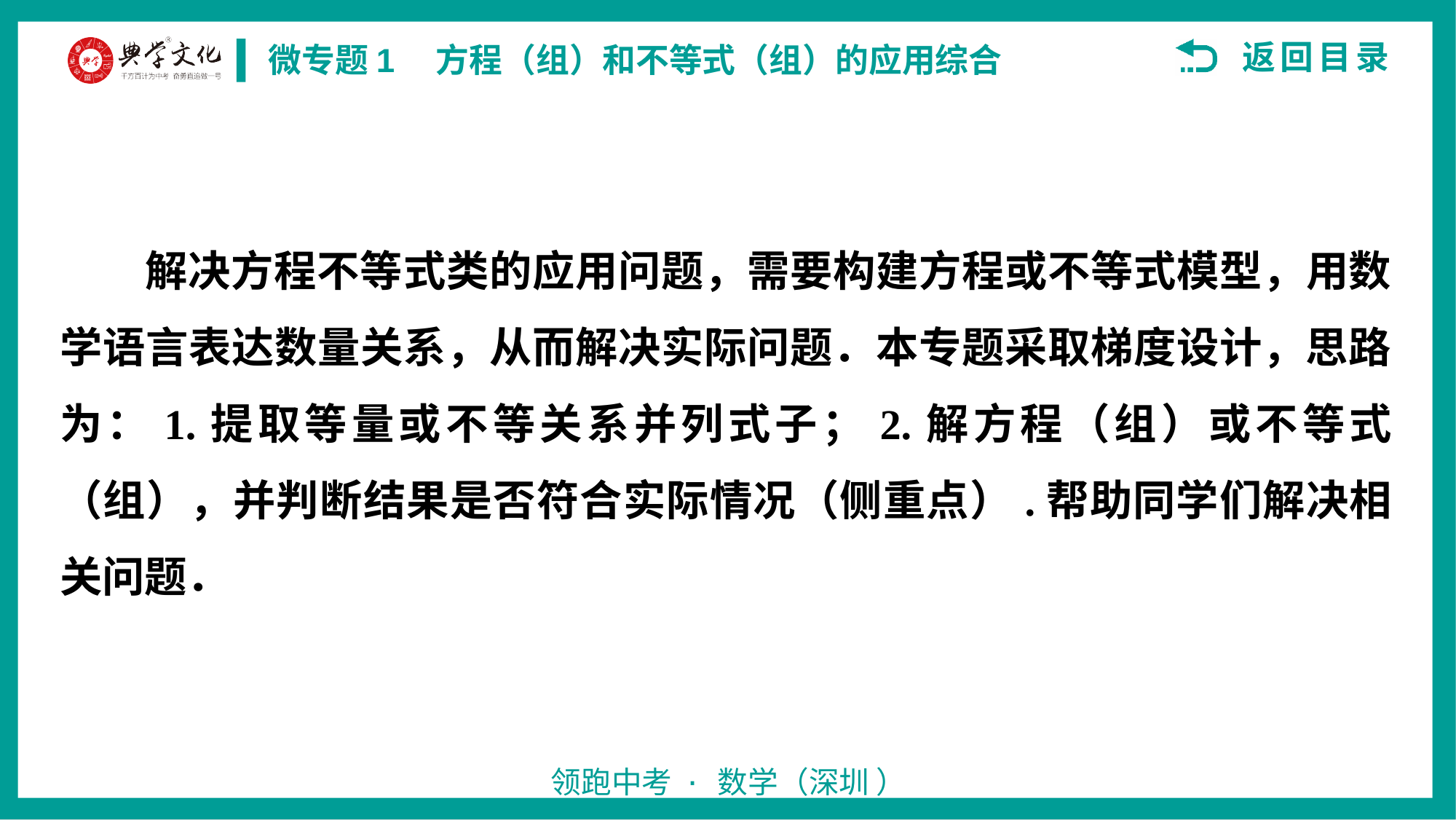

解决方程不等式类的应用问题，需要构建方程或不等式模型，用数学语言表达数量关系，从而解决实际问题．本专题采取梯度设计，思路为：1.提取等量或不等关系并列式子；2.解方程（组）或不等式（组），并判断结果是否符合实际情况（侧重点）.帮助同学们解决相关问题．